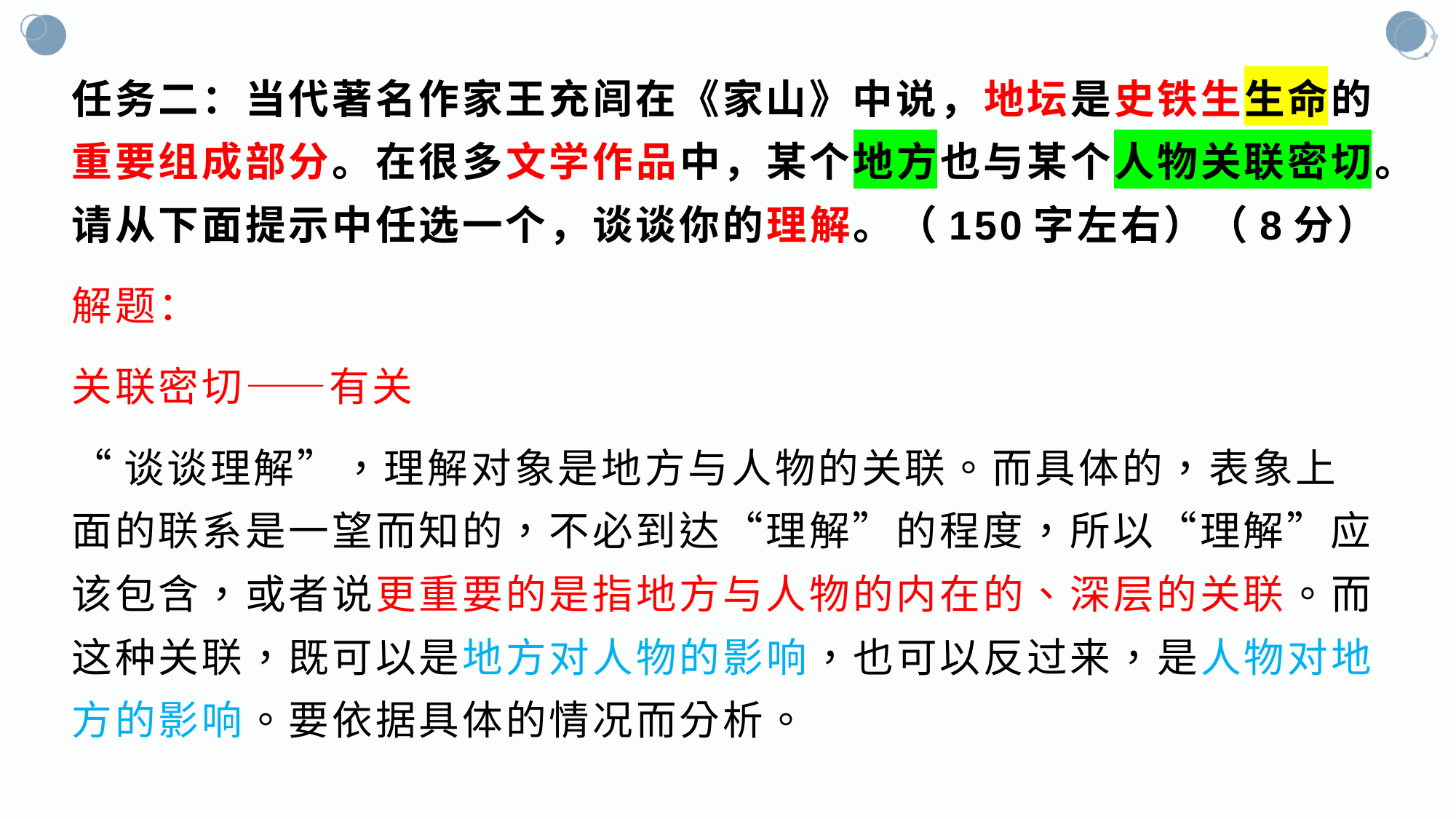

任务二：当代著名作家王充闾在《家山》中说，地坛是史铁生生命的重要组成部分。在很多文学作品中，某个地方也与某个人物关联密切。请从下面提示中任选一个，谈谈你的理解。（150字左右）（8分）
解题：
关联密切——有关
“谈谈理解”，理解对象是地方与人物的关联。而具体的，表象上面的联系是一望而知的，不必到达“理解”的程度，所以“理解”应该包含，或者说更重要的是指地方与人物的内在的、深层的关联。而这种关联，既可以是地方对人物的影响，也可以反过来，是人物对地方的影响。要依据具体的情况而分析。